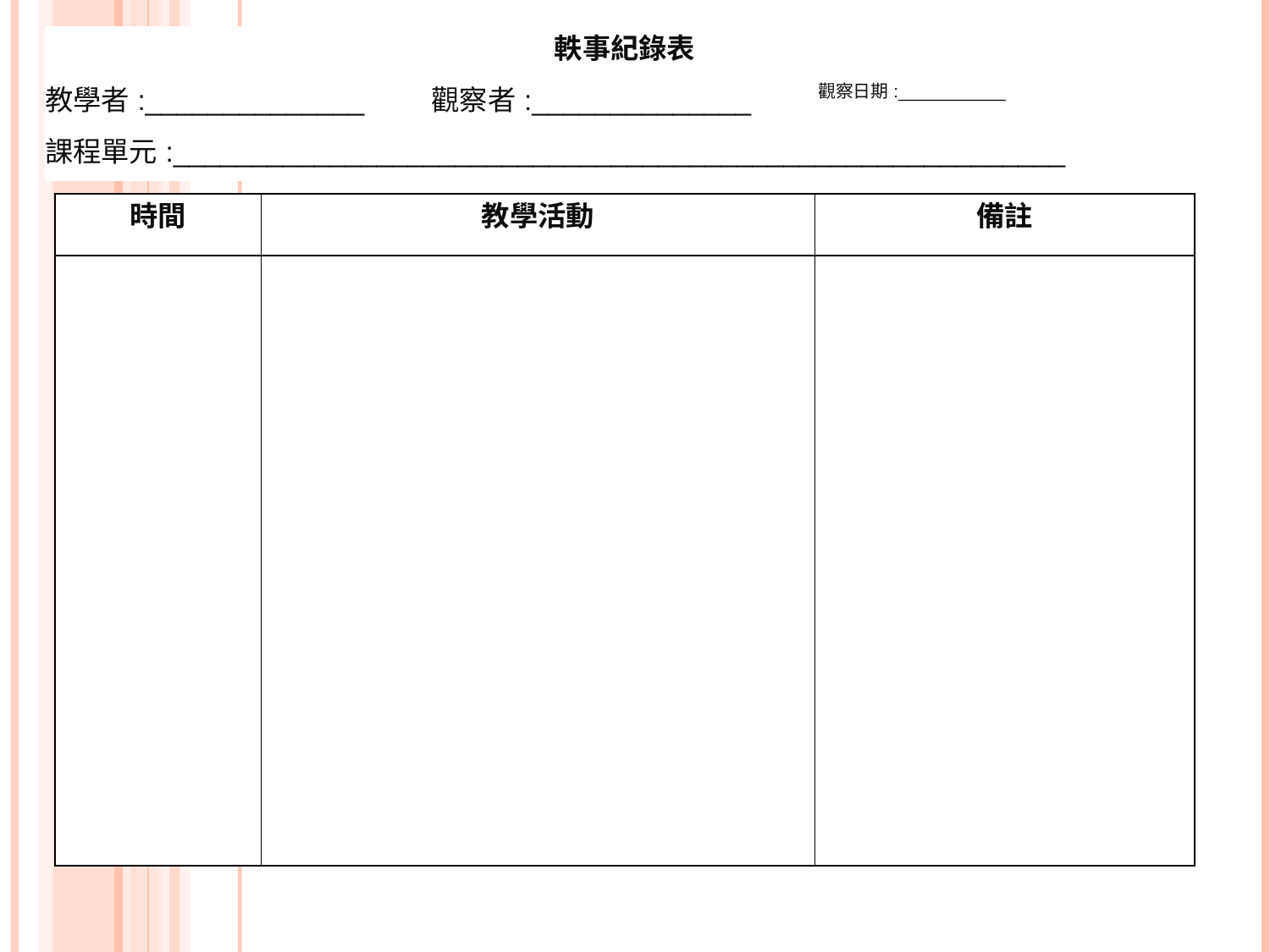

| 軼事紀錄表 |  |  |
| --- | --- | --- |
| 教學者:\_\_\_\_\_\_\_\_\_\_\_\_\_\_ | 觀察者:\_\_\_\_\_\_\_\_\_\_\_\_\_\_ | 觀察日期:\_\_\_\_\_\_\_\_\_\_\_ |
| 課程單元:\_\_\_\_\_\_\_\_\_\_\_\_\_\_\_\_\_\_\_\_\_\_\_\_\_\_\_\_\_\_\_\_\_\_\_\_\_\_\_\_\_\_\_\_\_\_\_\_\_\_\_\_\_\_\_\_\_ |  |  |
| 時間 | 教學活動 | 備註 |
| --- | --- | --- |
|  |  |  |